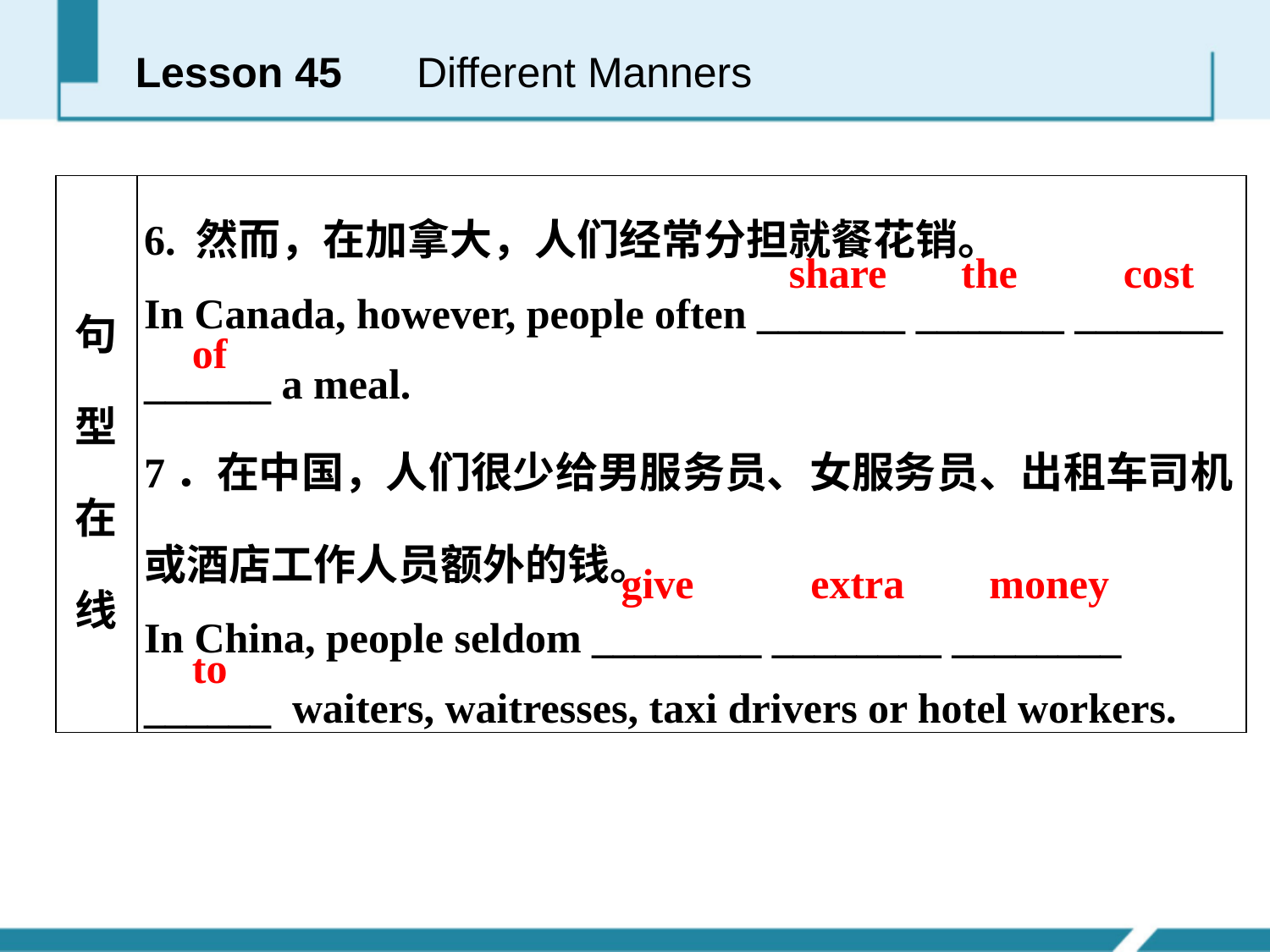

Lesson 45 　Different Manners
| 句型在线 | 6. 然而，在加拿大，人们经常分担就餐花销。 In Canada, however, people often \_\_\_\_\_\_\_ \_\_\_\_\_\_\_ \_\_\_\_\_\_\_ \_\_\_\_\_\_ a meal. 7．在中国，人们很少给男服务员、女服务员、出租车司机或酒店工作人员额外的钱。 In China, people seldom \_\_\_\_\_\_\_\_ \_\_\_\_\_\_\_\_ \_\_\_\_\_\_\_\_ \_\_\_\_\_\_ waiters, waitresses, taxi drivers or hotel workers. |
| --- | --- |
share       the          cost
of
give           extra        money
to